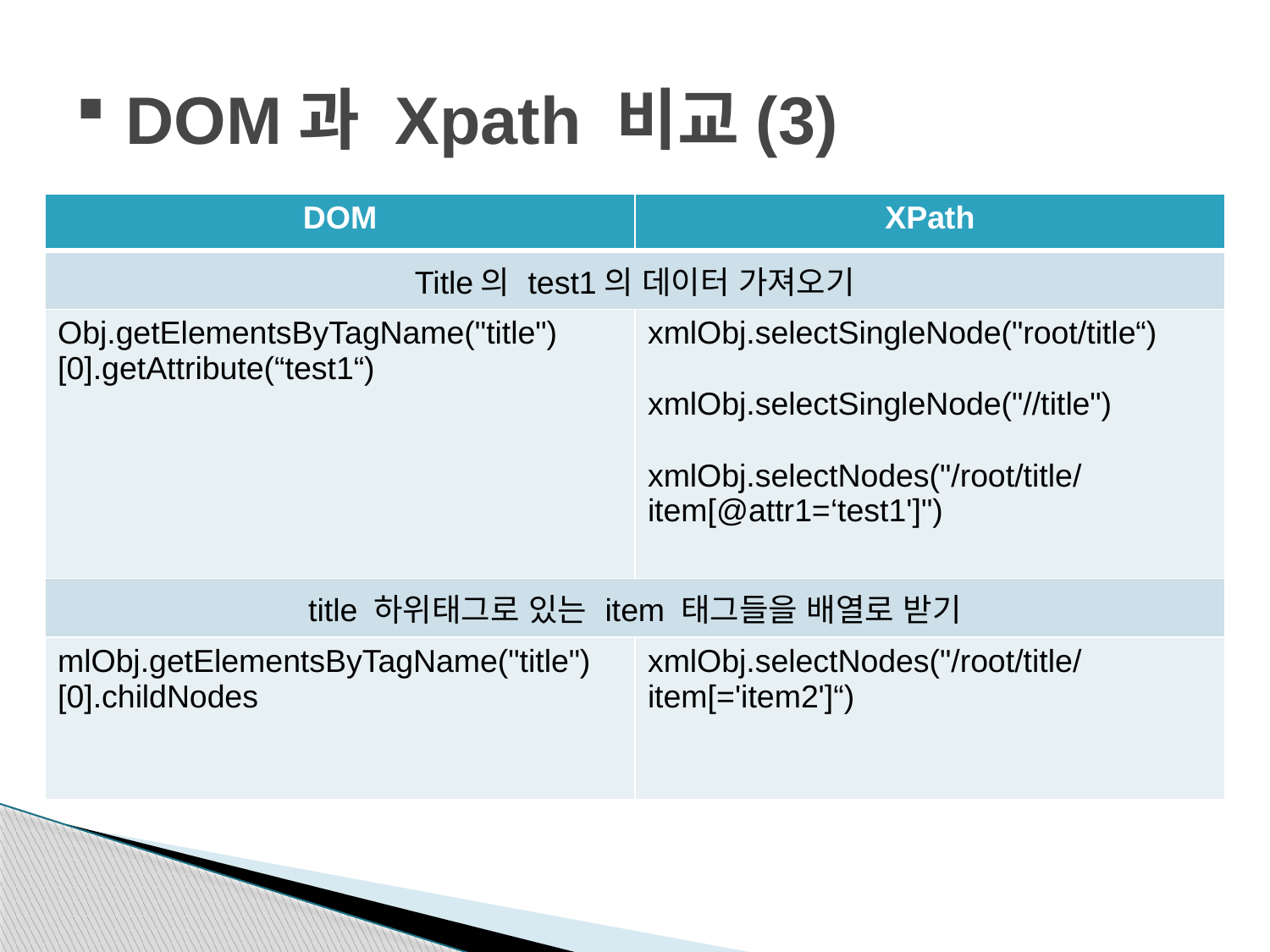

# DOM과 Xpath 비교(3)
| DOM | XPath |
| --- | --- |
| Title의 test1의 데이터 가져오기 |  |
| Obj.getElementsByTagName("title")[0].getAttribute(“test1“) | xmlObj.selectSingleNode("root/title“) xmlObj.selectSingleNode("//title") xmlObj.selectNodes("/root/title/item[@attr1=‘test1']") |
| title 하위태그로 있는 item 태그들을 배열로 받기 |  |
| mlObj.getElementsByTagName("title")[0].childNodes | xmlObj.selectNodes("/root/title/item[='item2']“) |